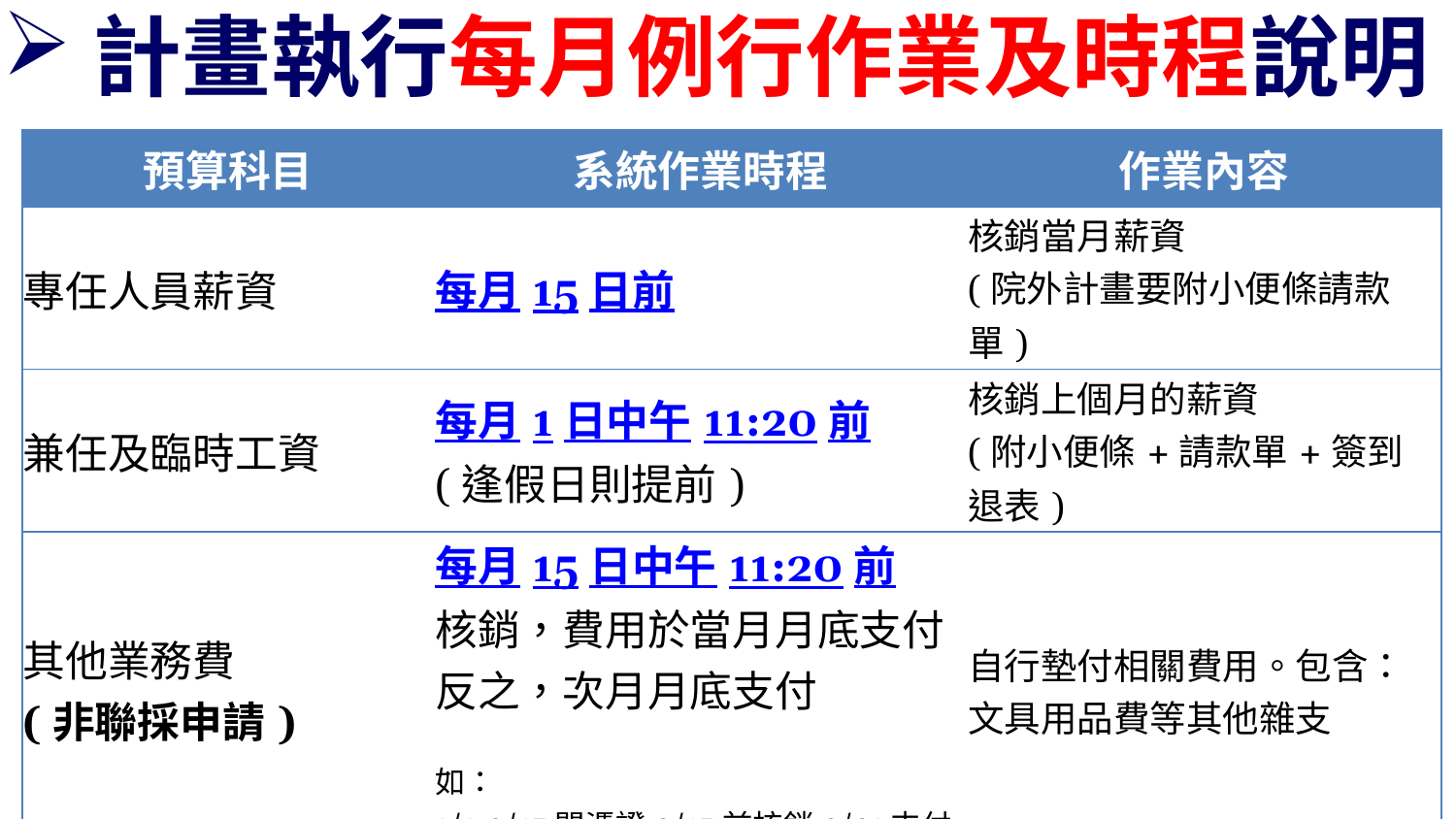

# 計畫執行每月例行作業及時程說明
| 預算科目 | 系統作業時程 | 作業內容 |
| --- | --- | --- |
| 專任人員薪資 | 每月15日前 | 核銷當月薪資 (院外計畫要附小便條請款單) |
| 兼任及臨時工資 | 每月1日中午11:20前 (逢假日則提前) | 核銷上個月的薪資 (附小便條+請款單+簽到退表) |
| 其他業務費 (非聯採申請) | 每月15日中午11:20前 核銷，費用於當月月底支付反之，次月月底支付 如： 1/1-3/15間憑證3/15前核銷3/31支付 | 自行墊付相關費用。包含：文具用品費等其他雜支 |